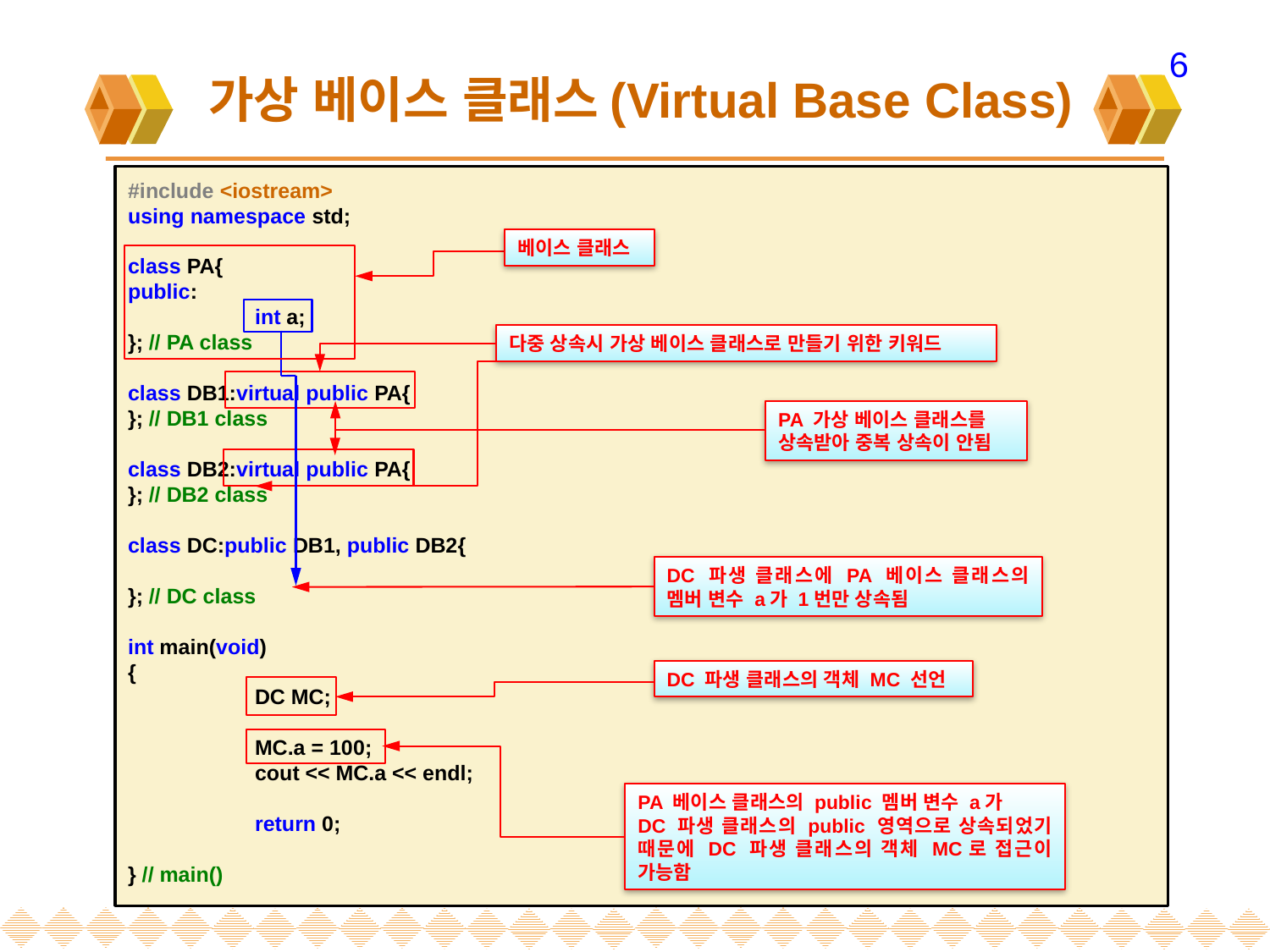

6
# 가상 베이스 클래스(Virtual Base Class)

#include <iostream>
using namespace std;

class PA{
public:
	int a;
}; // PA class

class DB1:virtual public PA{
}; // DB1 class

class DB2:virtual public PA{
}; // DB2 class

class DC:public DB1, public DB2{

}; // DC class

int main(void)
{
	DC MC;

	MC.a = 100;
	cout << MC.a << endl;

	return 0;

} // main()

베이스 클래스

다중 상속시 가상 베이스 클래스로 만들기 위한 키워드

PA 가상 베이스 클래스를
상속받아 중복 상속이 안됨

DC 파생 클래스에 PA 베이스 클래스의 멤버 변수 a가 1번만 상속됨
DC 파생 클래스의 객체 MC 선언

PA 베이스 클래스의 public 멤버 변수 a가
DC 파생 클래스의 public 영역으로 상속되었기 때문에 DC 파생 클래스의 객체 MC로 접근이 가능함